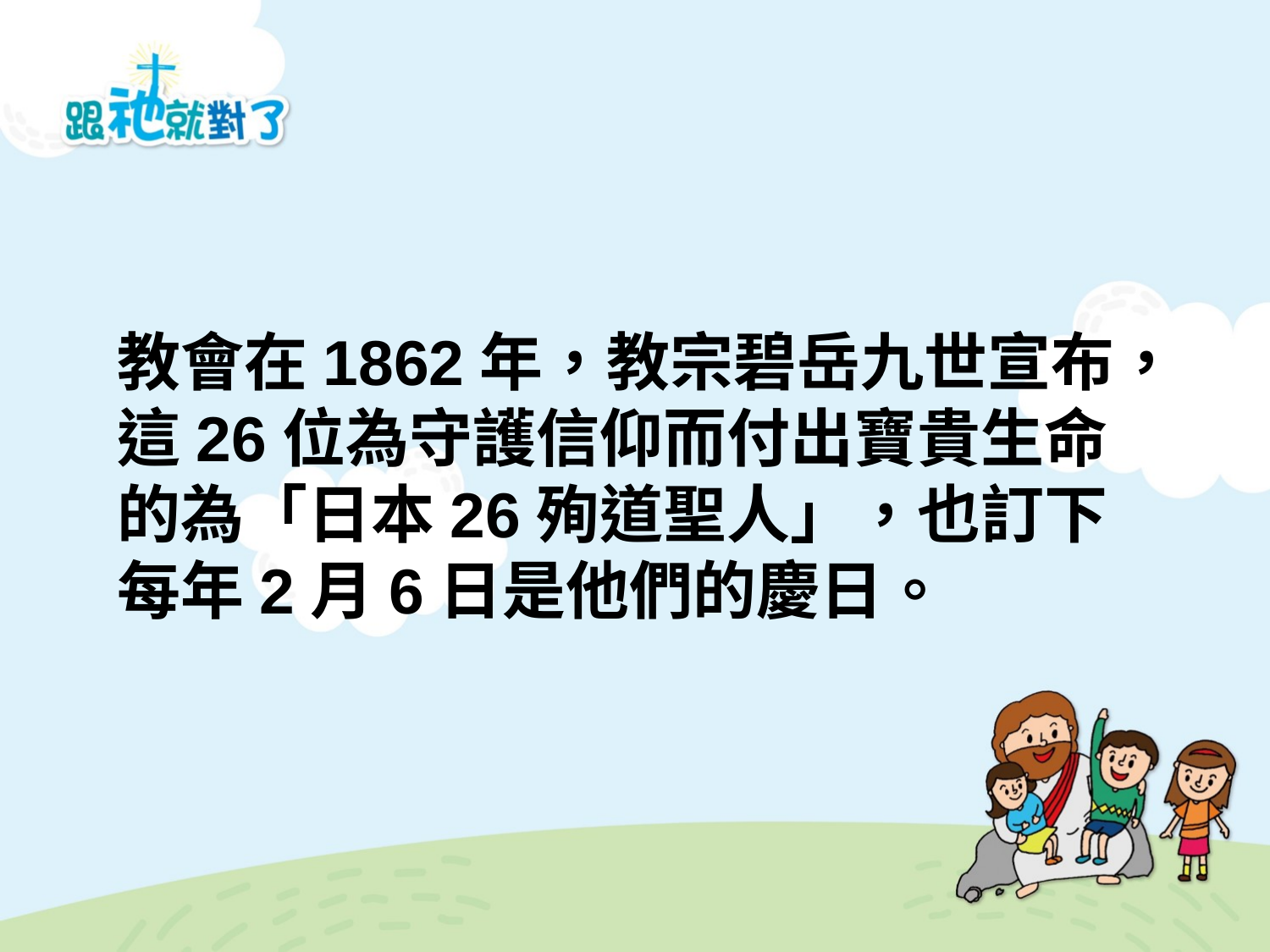

教會在1862年，教宗碧岳九世宣布，這26位為守護信仰而付出寶貴生命的為「日本26殉道聖人」，也訂下每年2月6日是他們的慶日。